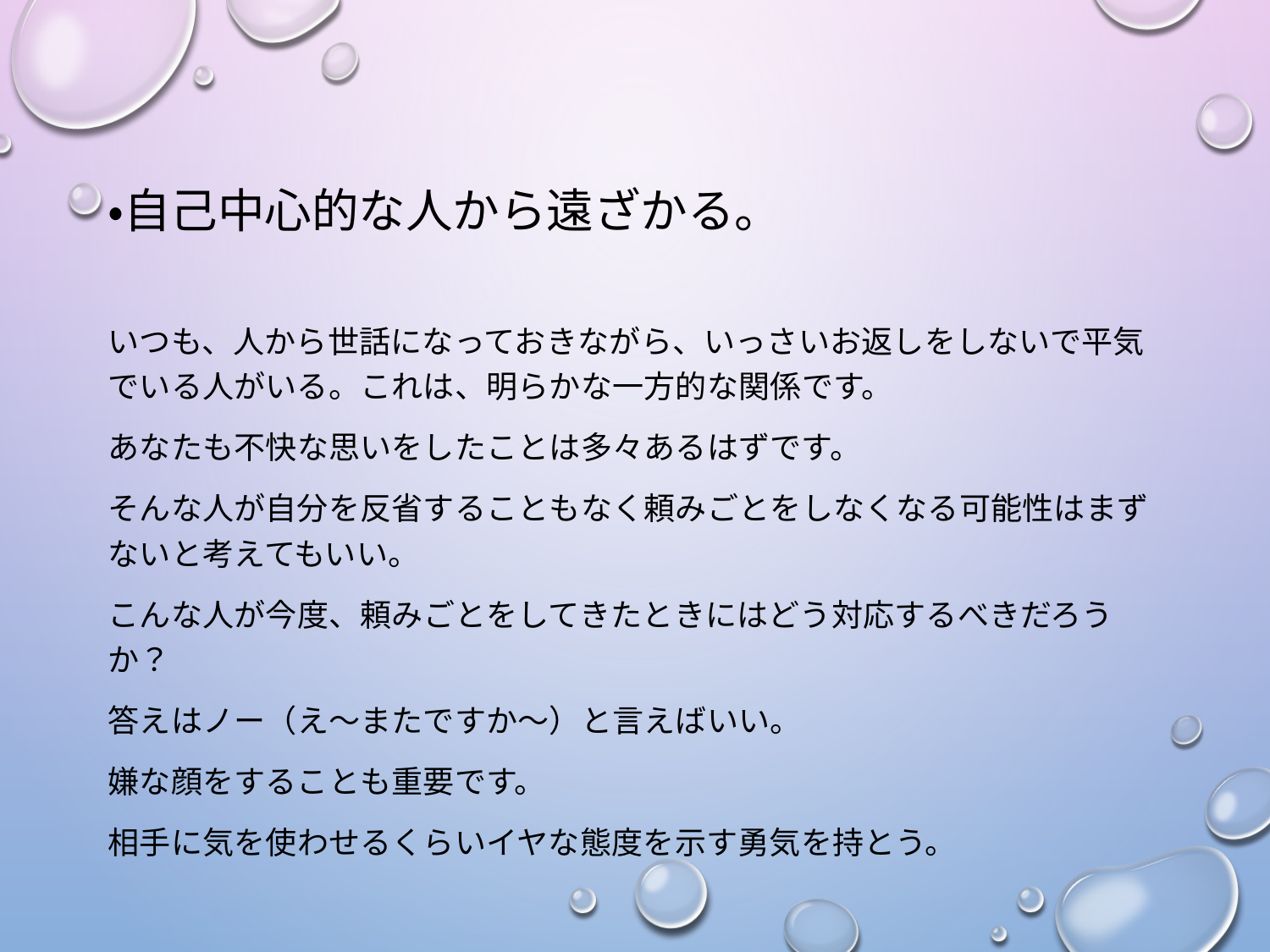

・自己中心的な人から遠ざかる。

いつも、人から世話になっておきながら、いっさいお返しをしないで平気でいる人がいる。これは、明らかな一方的な関係です。
あなたも不快な思いをしたことは多々あるはずです。
そんな人が自分を反省することもなく頼みごとをしなくなる可能性はまずないと考えてもいい。
こんな人が今度、頼みごとをしてきたときにはどう対応するべきだろうか？
答えはノー（え～またですか～）と言えばいい。
嫌な顔をすることも重要です。
相手に気を使わせるくらいイヤな態度を示す勇気を持とう。